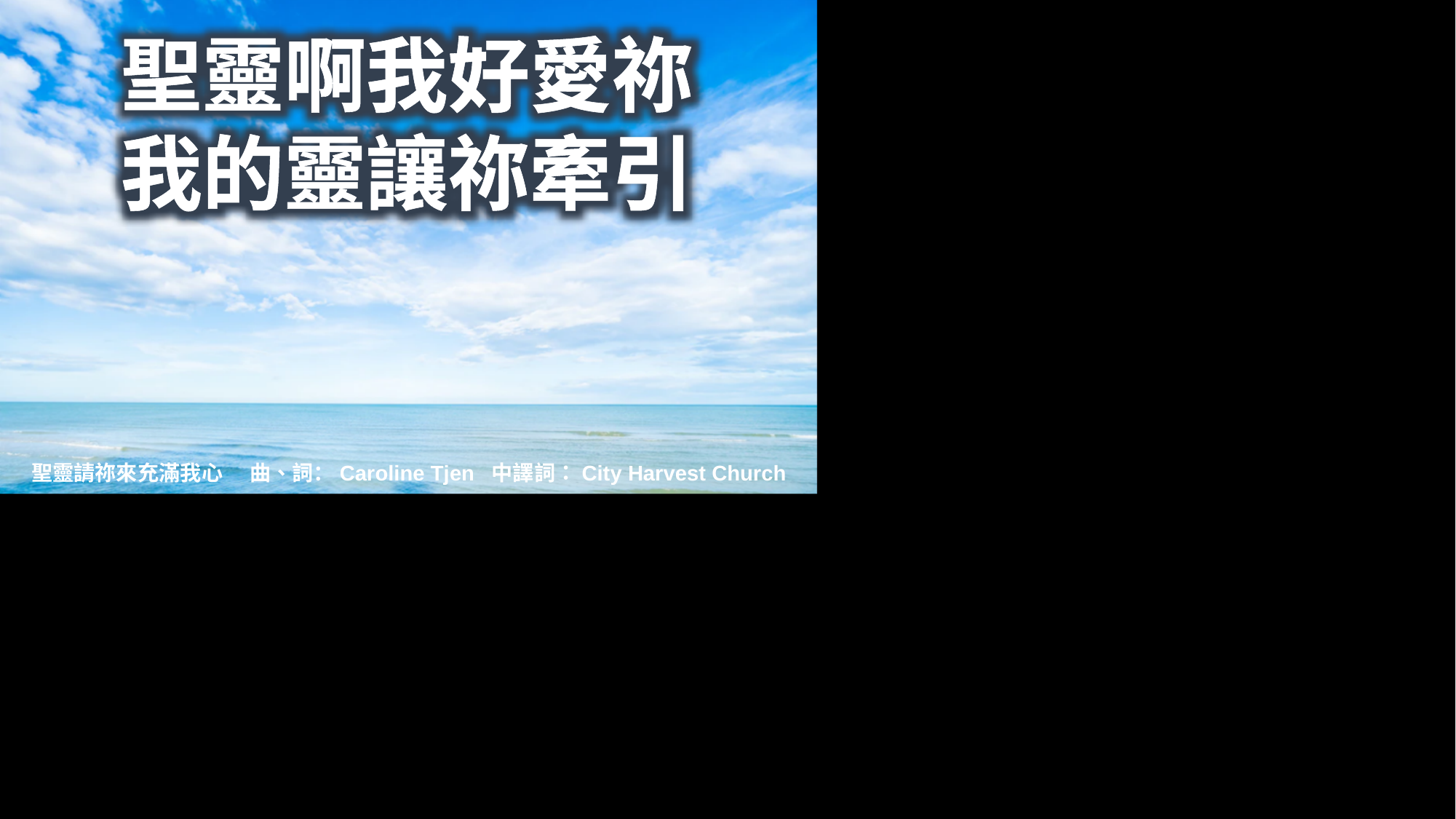

聖靈啊我好愛祢
我的靈讓祢牽引
聖靈請祢來充滿我心	曲、詞：Caroline Tjen  中譯詞：City Harvest Church